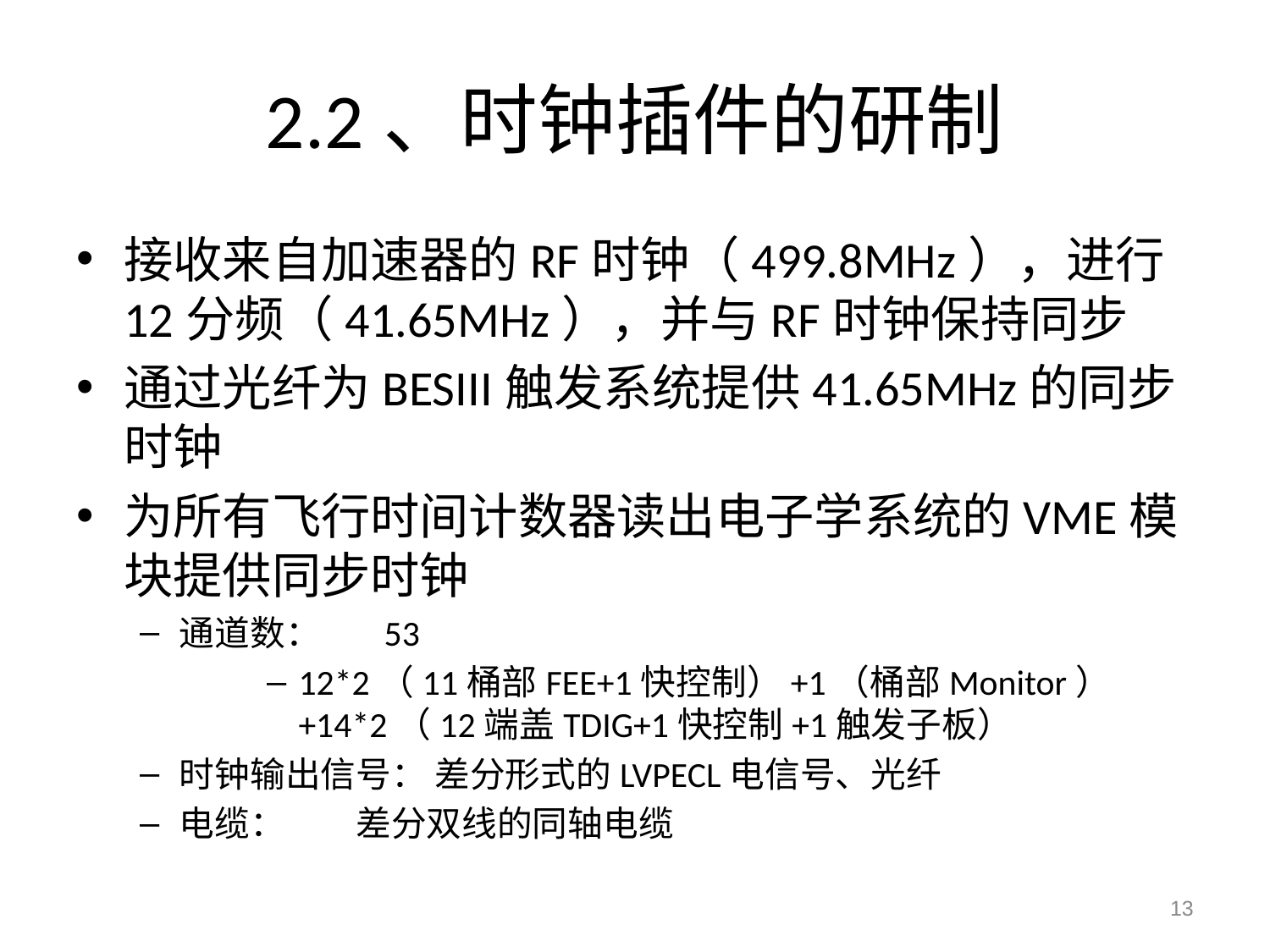

# 2.2、时钟插件的研制
接收来自加速器的RF时钟（499.8MHz），进行12分频（41.65MHz），并与RF时钟保持同步
通过光纤为BESIII触发系统提供41.65MHz的同步时钟
为所有飞行时间计数器读出电子学系统的VME模块提供同步时钟
通道数：       53
12*2（11桶部FEE+1快控制）+1（桶部Monitor）+14*2（12端盖TDIG+1快控制+1触发子板）
时钟输出信号： 差分形式的LVPECL电信号、光纤
电缆：         差分双线的同轴电缆

13